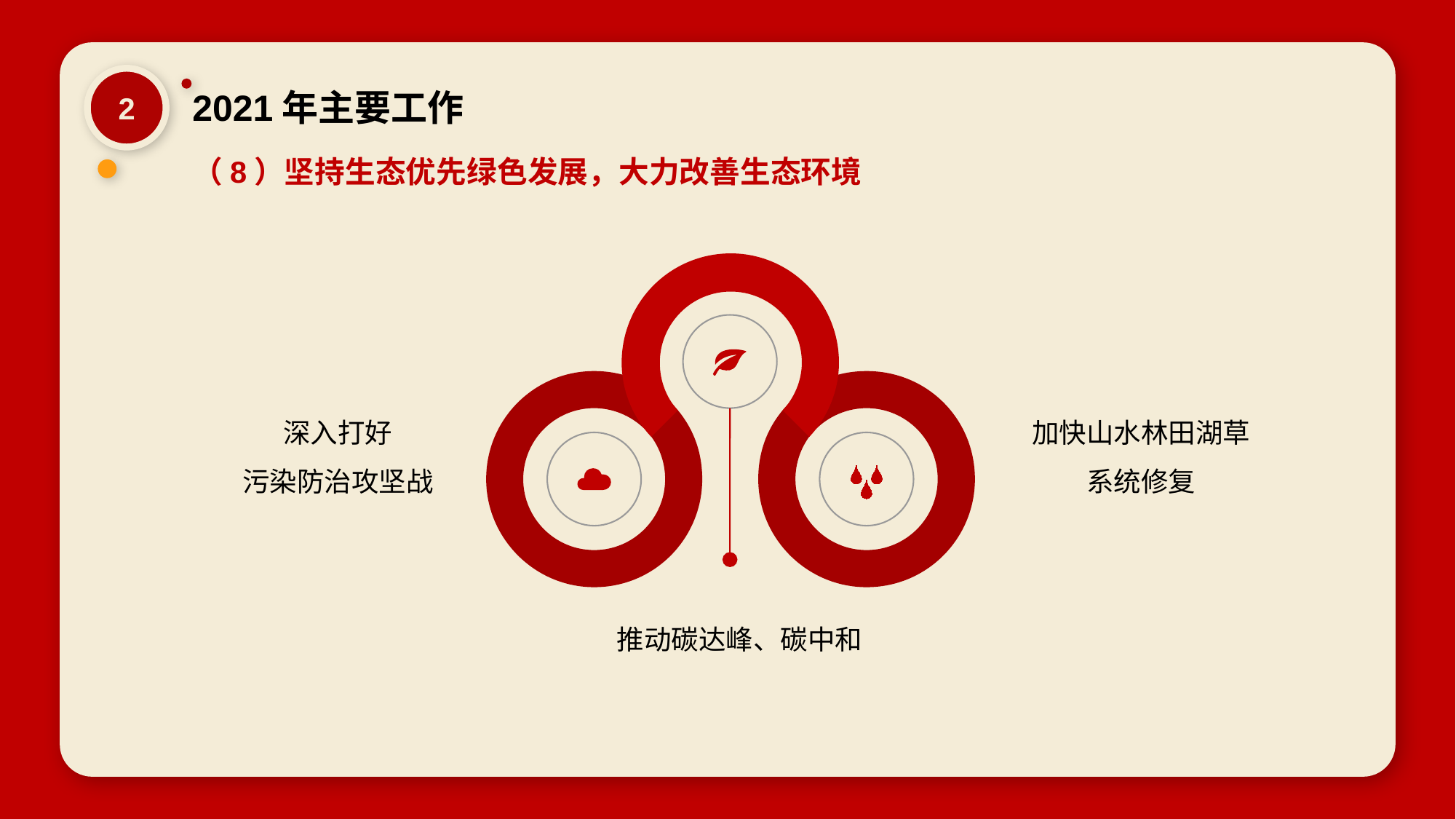

2
2021年主要工作
（8）坚持生态优先绿色发展，大力改善生态环境

深入打好
污染防治攻坚战
加快山水林田湖草
系统修复

推动碳达峰、碳中和